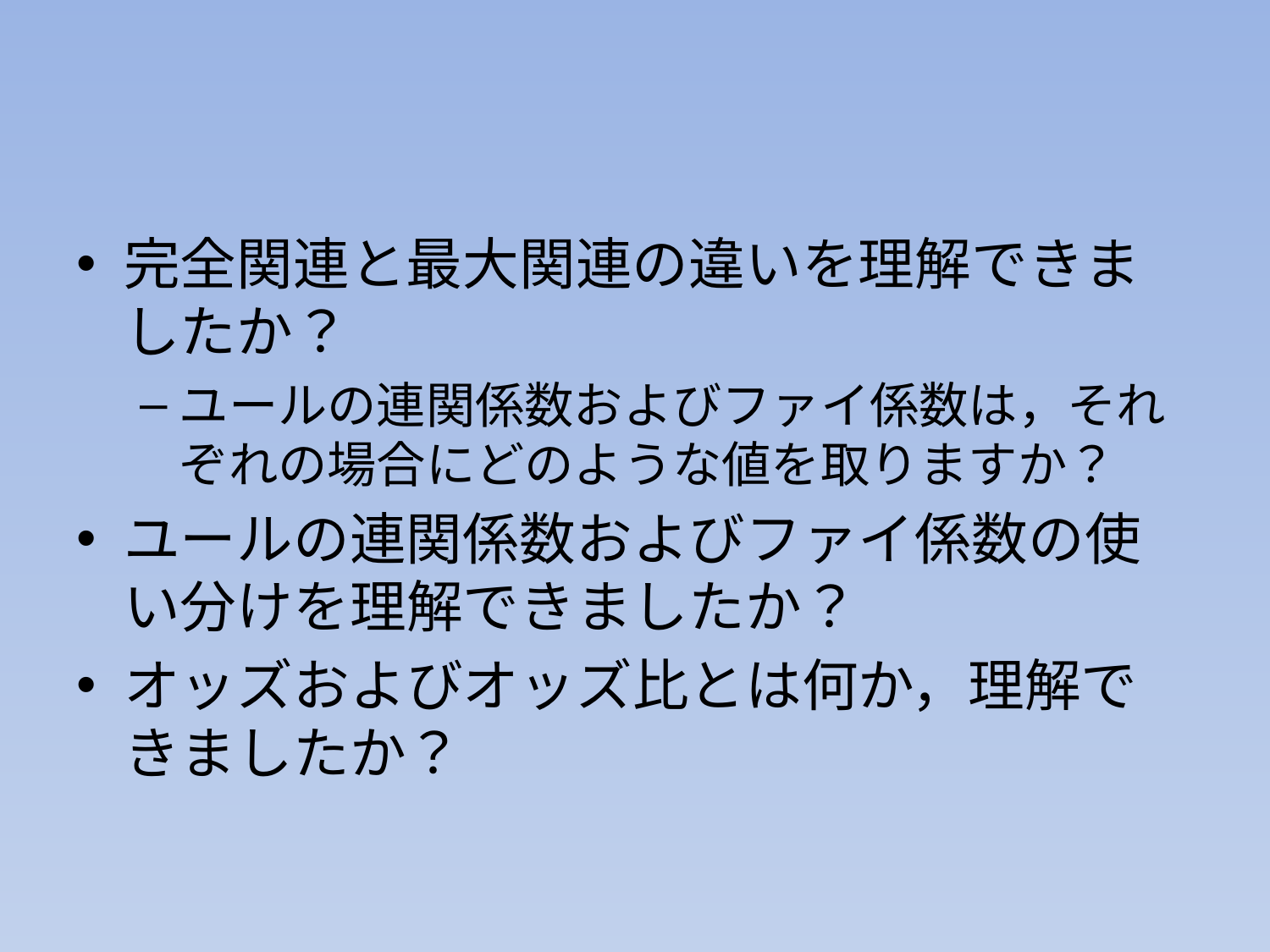

#
完全関連と最大関連の違いを理解できましたか？
ユールの連関係数およびファイ係数は，それぞれの場合にどのような値を取りますか？
ユールの連関係数およびファイ係数の使い分けを理解できましたか？
オッズおよびオッズ比とは何か，理解できましたか？